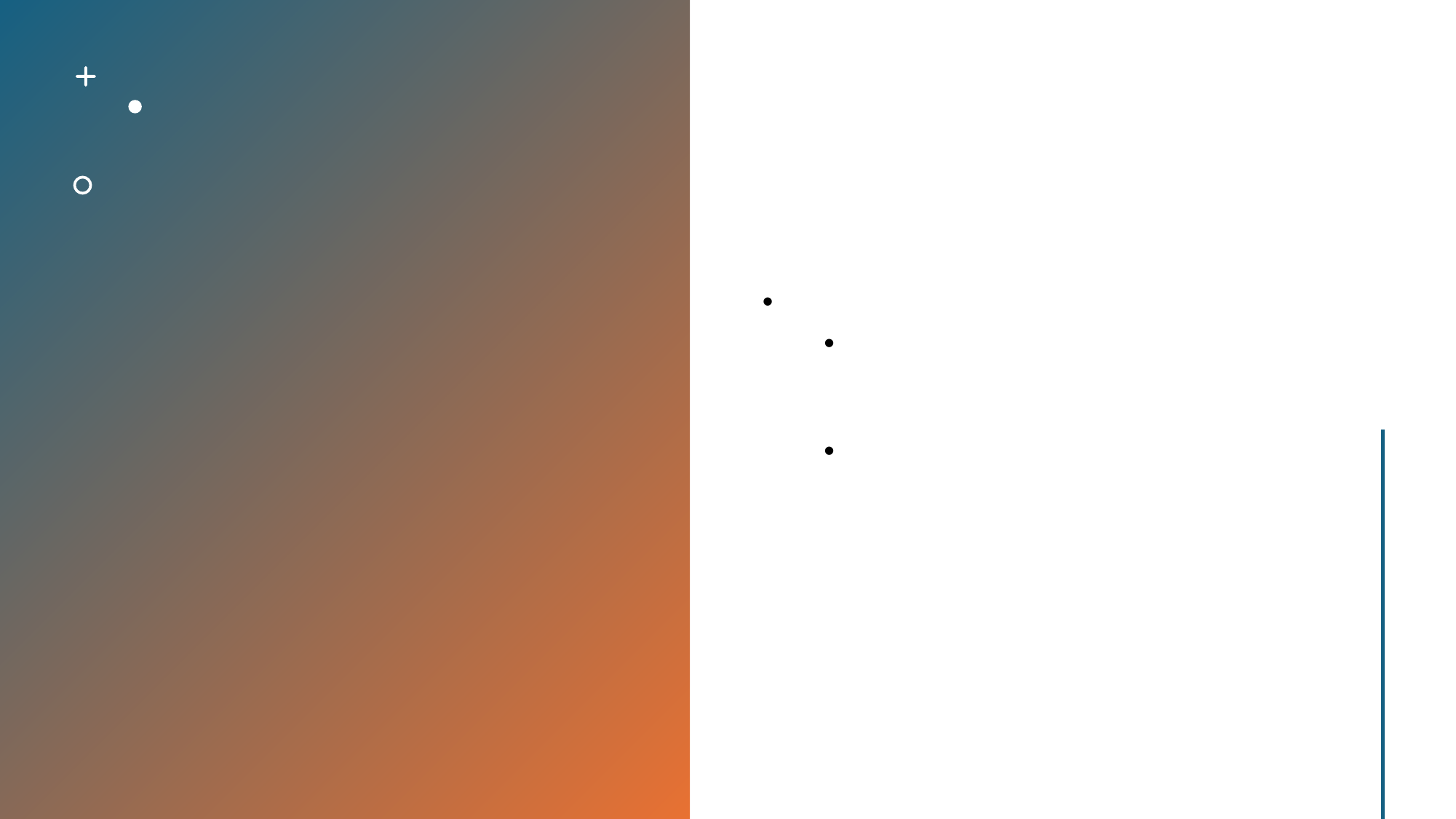

일본의 지속 가능한 발전 방향
일본은 지속 가능한 발전을 위해 환경 보호, 에너지 절약, 재활용 산업 등의 분야에 집중하고 있습니다.
또한 새로운 에너지원의 개발과 친환경 기술의 도입을 통해 지속 가능한 발전을 모색하고 있습니다.